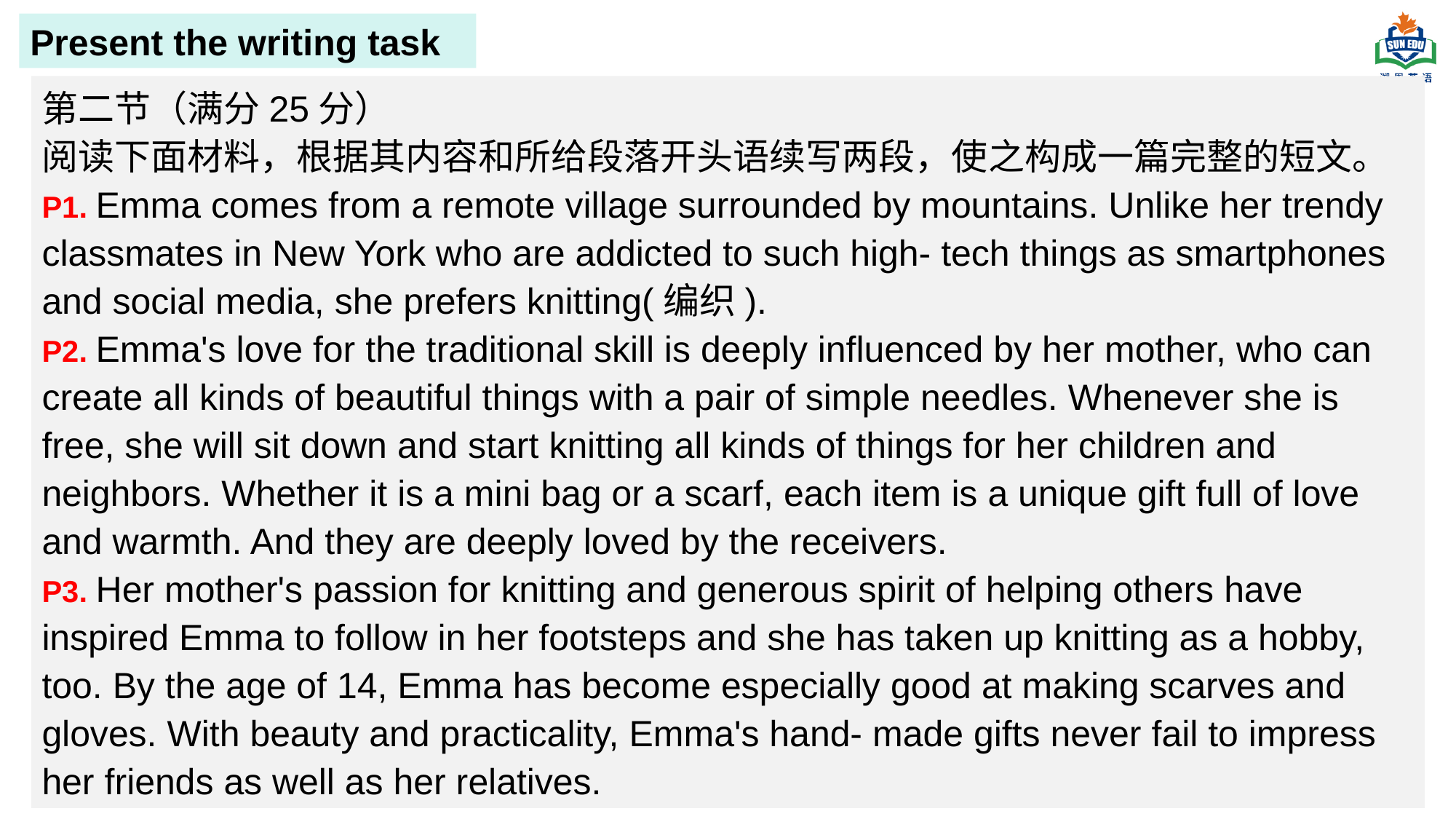

Present the writing task
第二节（满分25分）
阅读下面材料，根据其内容和所给段落开头语续写两段，使之构成一篇完整的短文。
P1. Emma comes from a remote village surrounded by mountains. Unlike her trendy classmates in New York who are addicted to such high- tech things as smartphones and social media, she prefers knitting(编织).
P2. Emma's love for the traditional skill is deeply influenced by her mother, who can create all kinds of beautiful things with a pair of simple needles. Whenever she is free, she will sit down and start knitting all kinds of things for her children and neighbors. Whether it is a mini bag or a scarf, each item is a unique gift full of love and warmth. And they are deeply loved by the receivers.
P3. Her mother's passion for knitting and generous spirit of helping others have inspired Emma to follow in her footsteps and she has taken up knitting as a hobby, too. By the age of 14, Emma has become especially good at making scarves and gloves. With beauty and practicality, Emma's hand- made gifts never fail to impress her friends as well as her relatives.